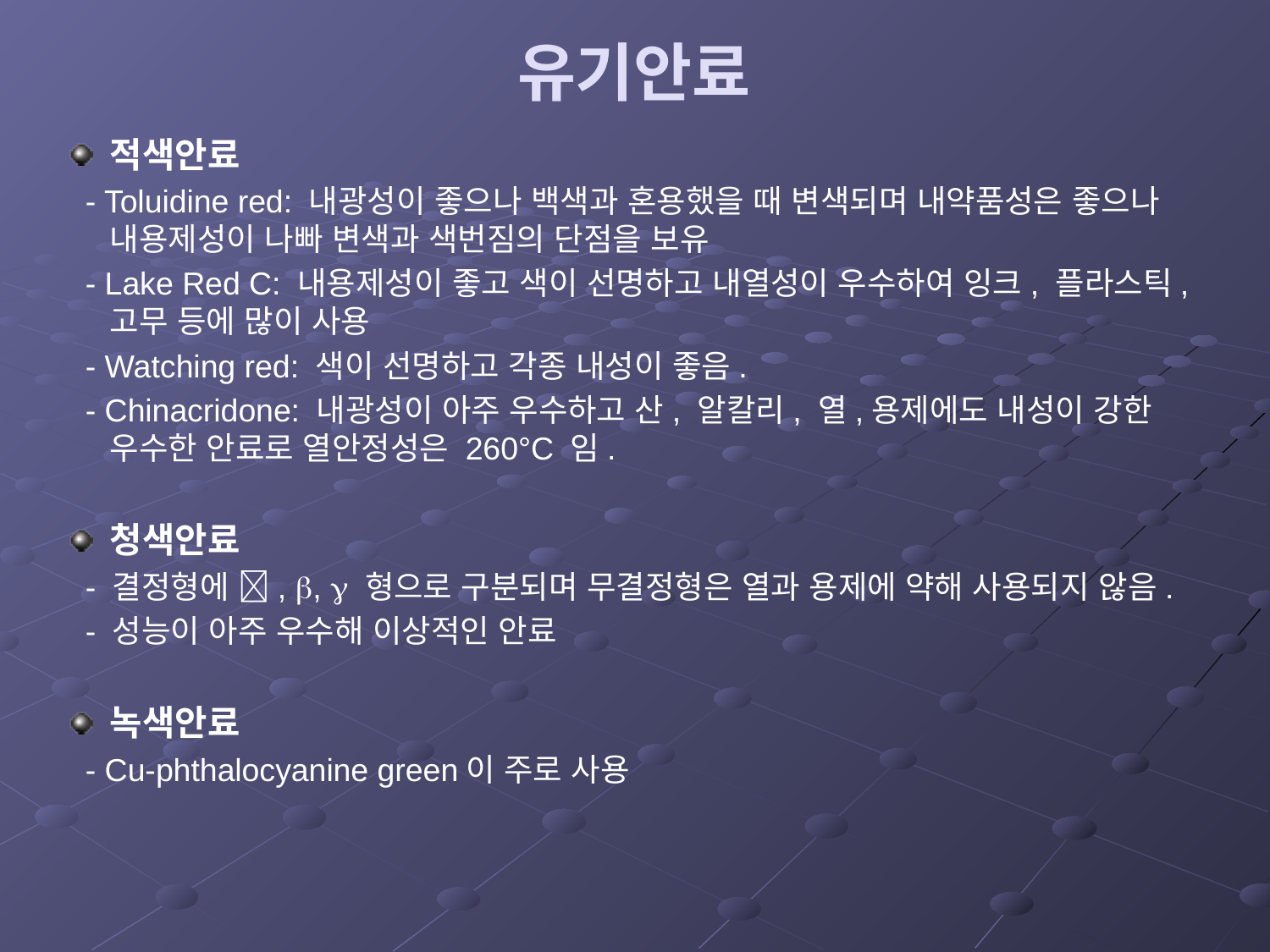

# 유기안료
적색안료
  - Toluidine red: 내광성이 좋으나 백색과 혼용했을 때 변색되며 내약품성은 좋으나 내용제성이 나빠 변색과 색번짐의 단점을 보유
  - Lake Red C: 내용제성이 좋고 색이 선명하고 내열성이 우수하여 잉크, 플라스틱, 고무 등에 많이 사용
  - Watching red: 색이 선명하고 각종 내성이 좋음.
  - Chinacridone: 내광성이 아주 우수하고 산, 알칼리, 열,용제에도 내성이 강한 우수한 안료로 열안정성은 260°C 임.

청색안료
  - 결정형에 α, β, γ 형으로 구분되며 무결정형은 열과 용제에 약해 사용되지 않음.
  - 성능이 아주 우수해 이상적인 안료

녹색안료
  - Cu-phthalocyanine green이 주로 사용